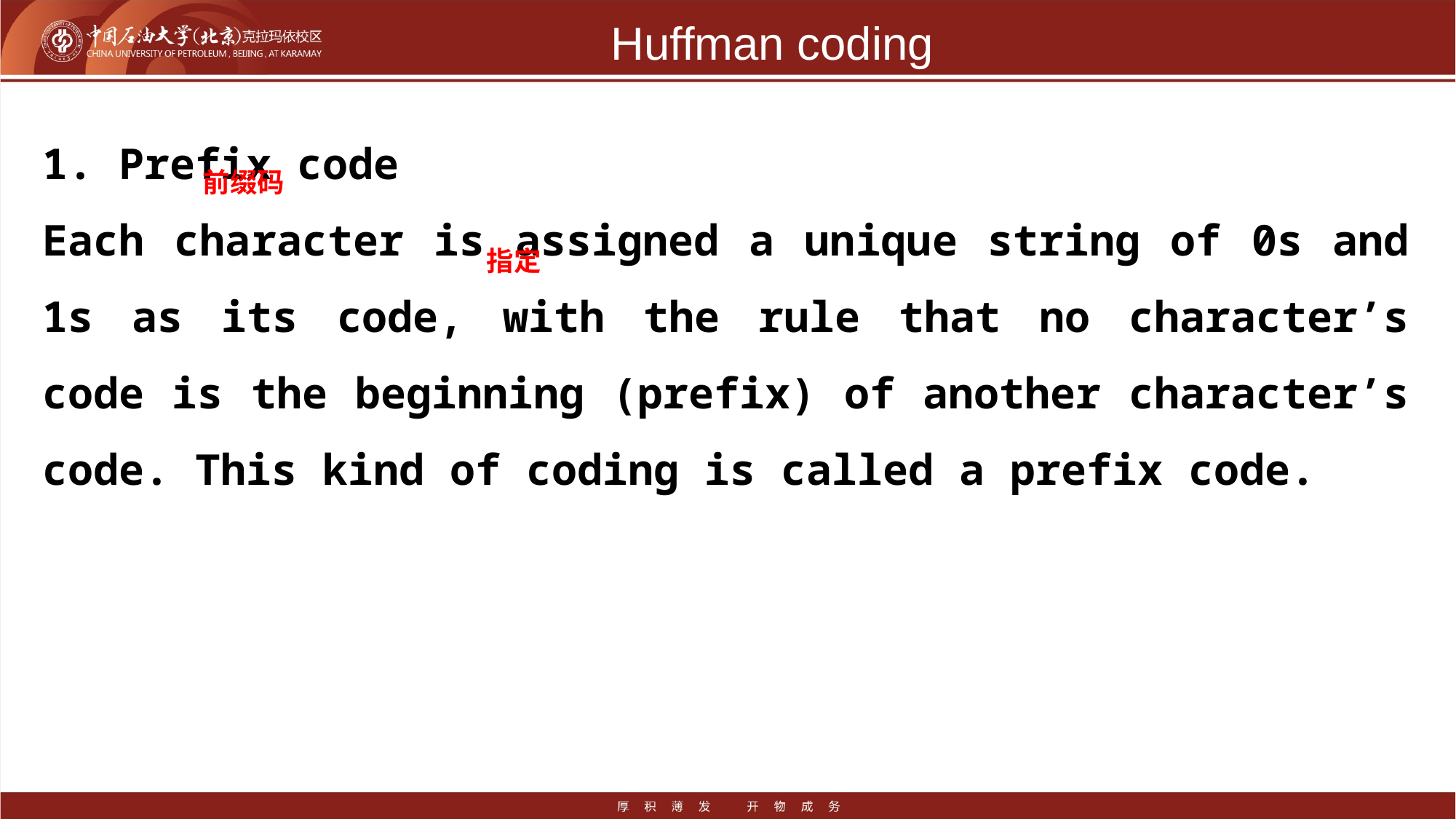

# Huffman coding
1. Prefix code
Each character is assigned a unique string of 0s and 1s as its code, with the rule that no character’s code is the beginning (prefix) of another character’s code. This kind of coding is called a prefix code.
前缀码
指定